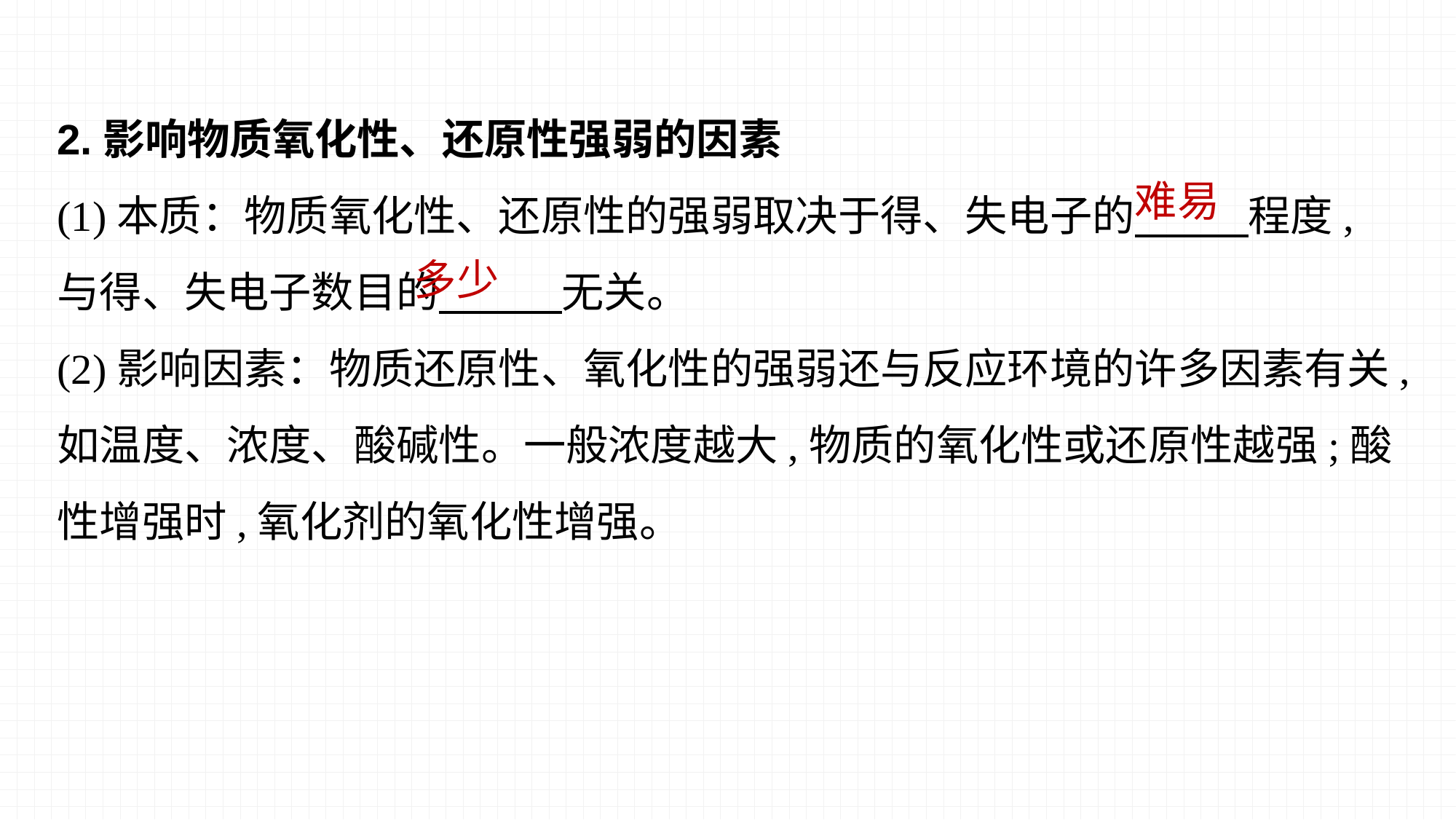

2.影响物质氧化性、还原性强弱的因素
(1)本质：物质氧化性、还原性的强弱取决于得、失电子的            程度,与得、失电子数目的             无关。
(2)影响因素：物质还原性、氧化性的强弱还与反应环境的许多因素有关,如温度、浓度、酸碱性。一般浓度越大,物质的氧化性或还原性越强;酸性增强时,氧化剂的氧化性增强。
难易
多少